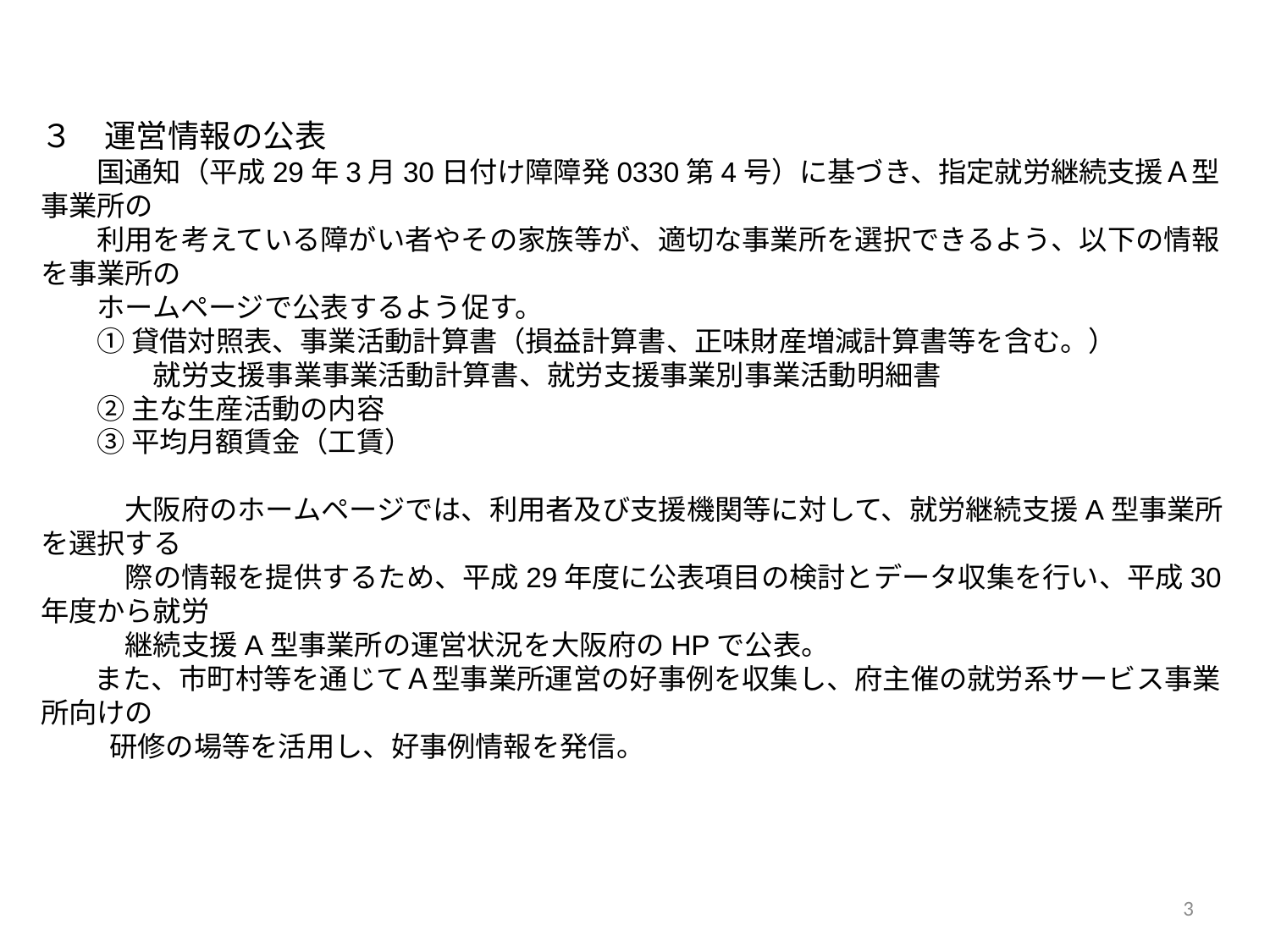

３　運営情報の公表
　　国通知（平成29年3月30日付け障障発0330第4号）に基づき、指定就労継続支援Ａ型事業所の
　　利用を考えている障がい者やその家族等が、適切な事業所を選択できるよう、以下の情報を事業所の
　　ホームページで公表するよう促す。
　　① 貸借対照表、事業活動計算書（損益計算書、正味財産増減計算書等を含む。）
　　　　就労支援事業事業活動計算書、就労支援事業別事業活動明細書
　　② 主な生産活動の内容
　　③ 平均月額賃金（工賃）

　　　大阪府のホームページでは、利用者及び支援機関等に対して、就労継続支援A型事業所を選択する
　　　際の情報を提供するため、平成29年度に公表項目の検討とデータ収集を行い、平成30年度から就労
　　　継続支援A型事業所の運営状況を大阪府のHPで公表。
   　また、市町村等を通じてＡ型事業所運営の好事例を収集し、府主催の就労系サービス事業所向けの
　　  研修の場等を活用し、好事例情報を発信。

3